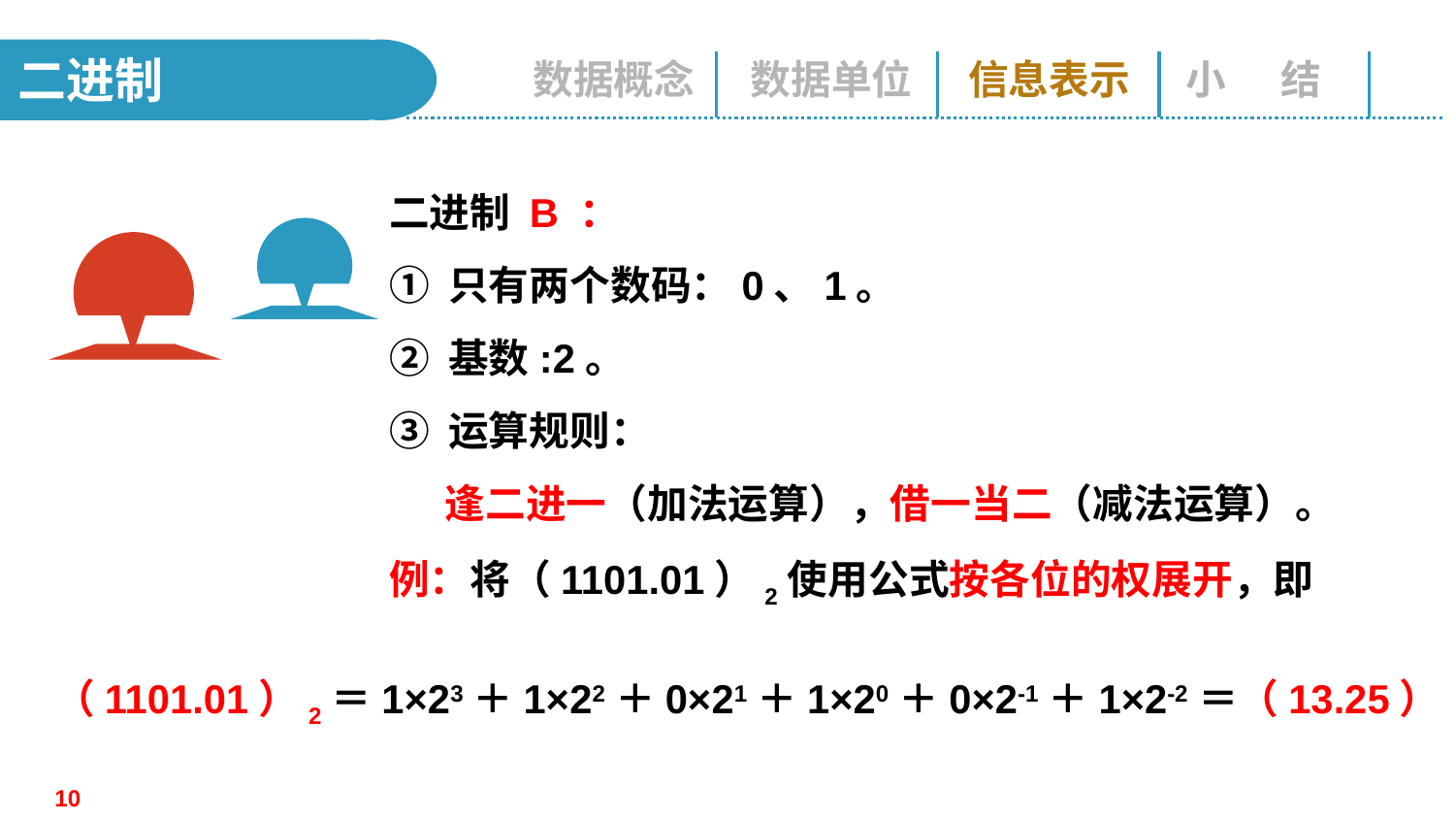

二进制
数据概念
数据单位
信息表示
小      结
二进制 B ：
① 只有两个数码：0、1。
② 基数:2。
③ 运算规则：
     逢二进一（加法运算），借一当二（减法运算）。
例：将（1101.01）2使用公式按各位的权展开，即

（1101.01）2＝1×23＋1×22＋0×21＋1×20＋0×2-1＋1×2-2＝（13.25）10